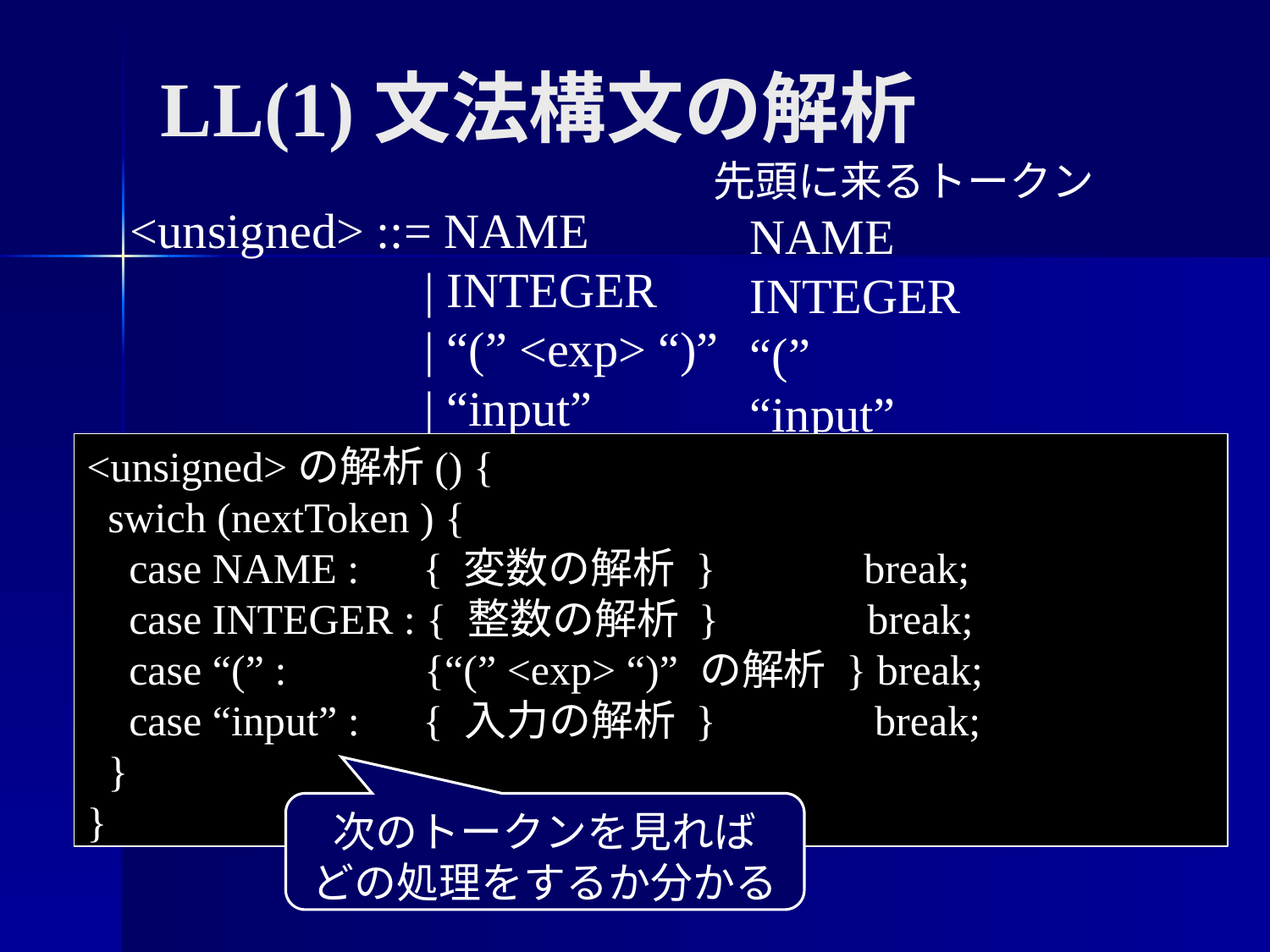

LL(1)文法構文の解析
先頭に来るトークン
   NAME
   INTEGER
   “(”
   “input”
<unsigned> ::= NAME
                        | INTEGER
                        | “(” <exp> “)”
                        | “input”
<unsigned>の解析() {
  swich (nextToken ) {
    case NAME :      { 変数の解析 }              break;
    case INTEGER : { 整数の解析 }              break;
    case “(” :             {“(” <exp> “)” の解析 } break;
    case “input” :      { 入力の解析 }               break;
  }
}
次のトークンを見れば
どの処理をするか分かる